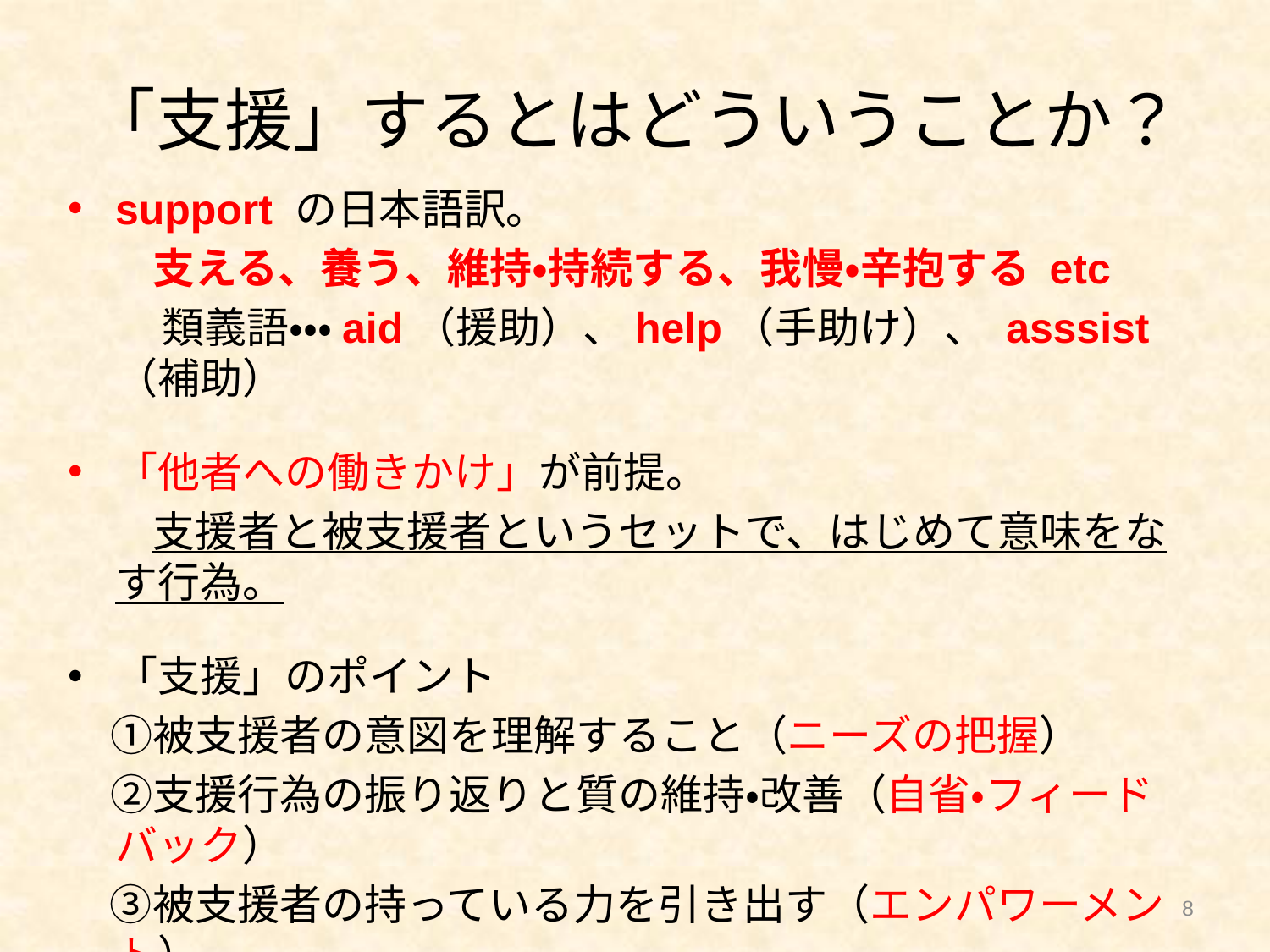

# 「支援」するとはどういうことか？
support の日本語訳。
　　支える、養う、維持・持続する、我慢・辛抱する etc
　 　類義語・・・aid（援助）、help（手助け）、 asssist（補助）

「他者への働きかけ」が前提。
　　支援者と被支援者というセットで、はじめて意味をなす行為。

「支援」のポイント
　①被支援者の意図を理解すること（ニーズの把握）
　②支援行為の振り返りと質の維持・改善（自省・フィードバック）
　③被支援者の持っている力を引き出す（エンパワーメント）
＊「支援行為が相手にどのように受け取られているのか」常に自省し、
　被支援者の意図に沿うように自分の行為を変えてゆくことが必要。
8